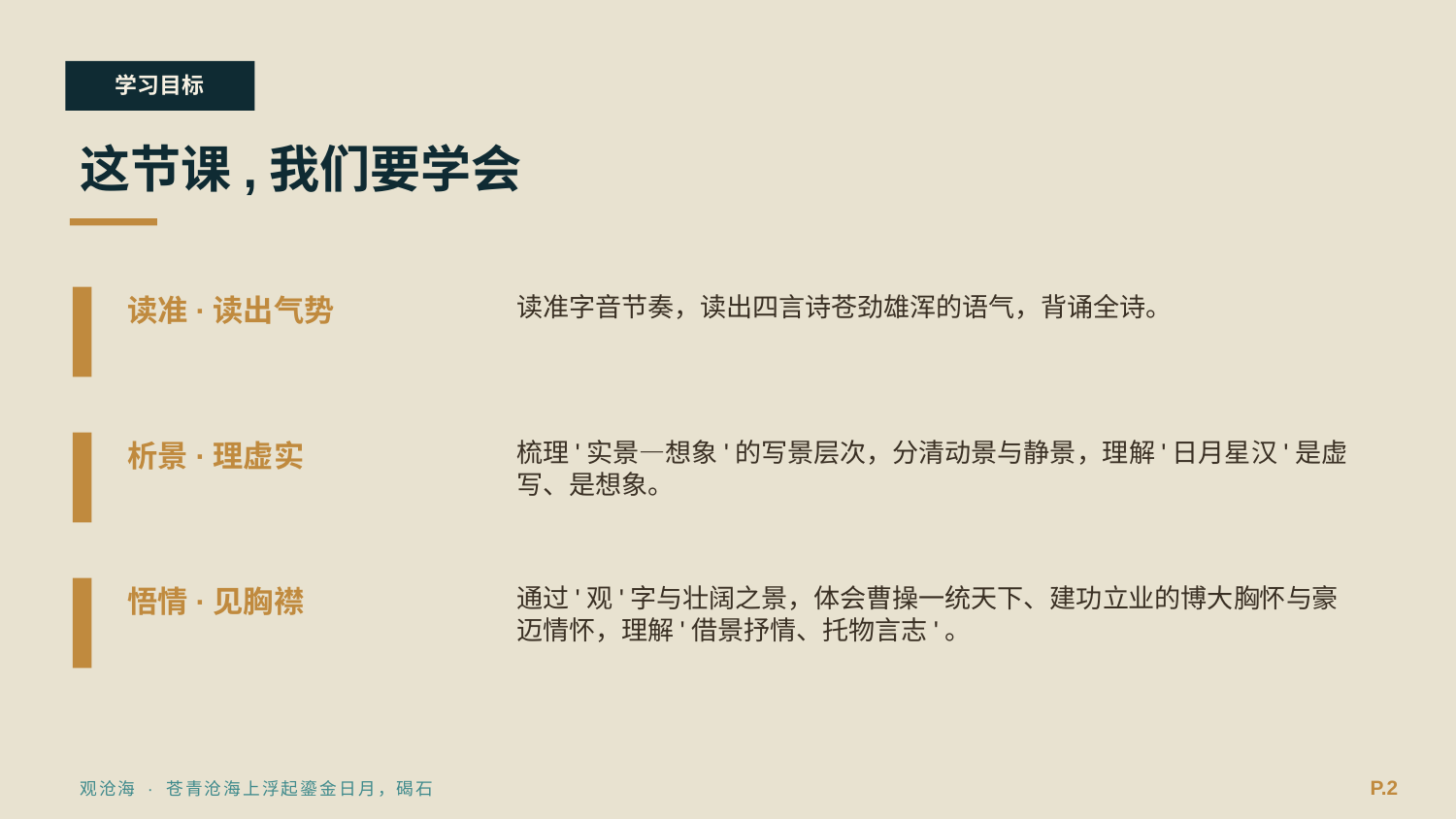

学习目标

这节课,我们要学会

读准·读出气势
读准字音节奏，读出四言诗苍劲雄浑的语气，背诵全诗。

析景·理虚实
梳理'实景—想象'的写景层次，分清动景与静景，理解'日月星汉'是虚写、是想象。

悟情·见胸襟
通过'观'字与壮阔之景，体会曹操一统天下、建功立业的博大胸怀与豪迈情怀，理解'借景抒情、托物言志'。

P.2
观沧海 · 苍青沧海上浮起鎏金日月，碣石